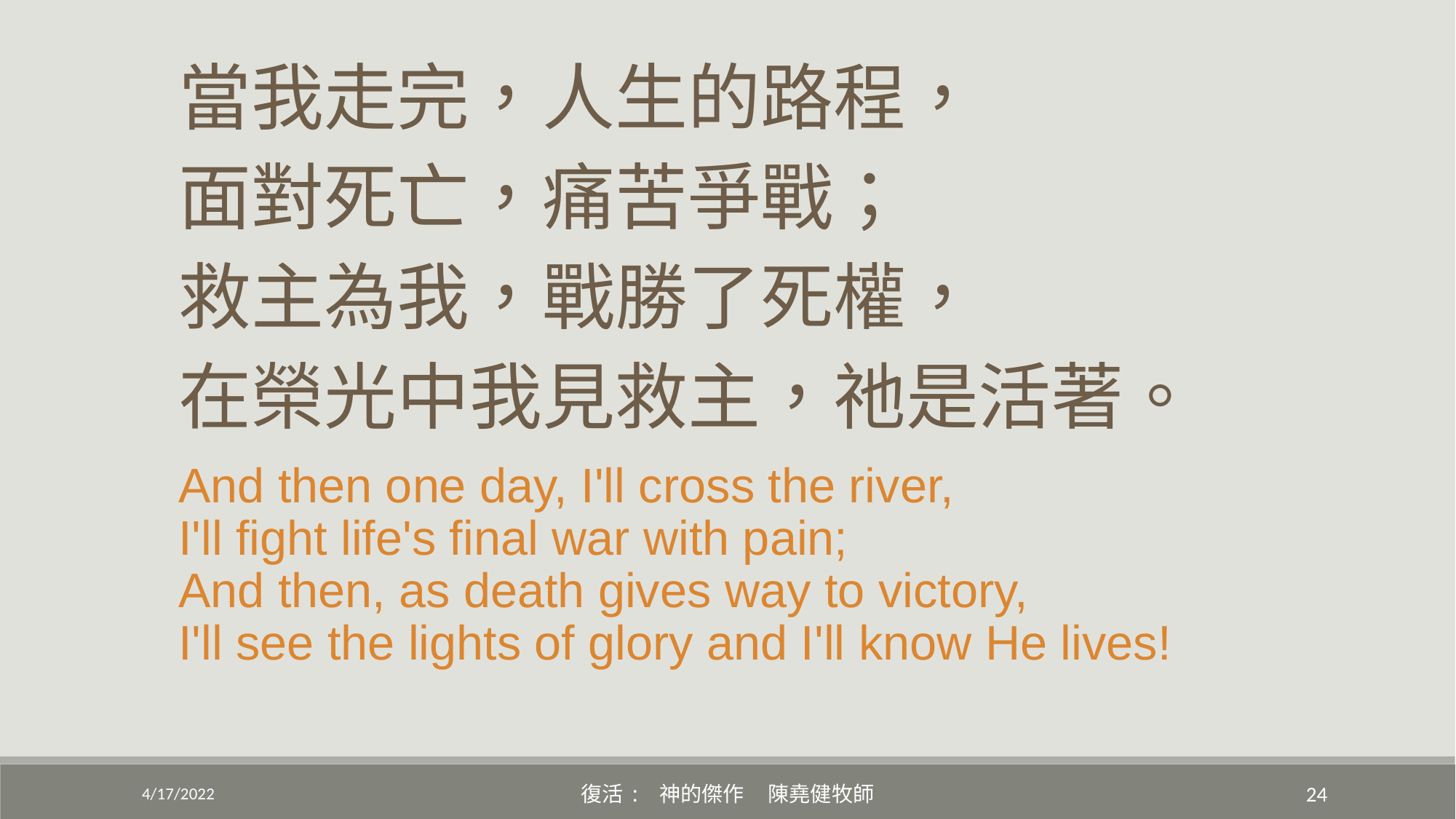

當我走完，人生的路程，
面對死亡，痛苦爭戰；
救主為我，戰勝了死權，
在榮光中我見救主，祂是活著。
And then one day, I'll cross the river,
I'll fight life's final war with pain;
And then, as death gives way to victory,
I'll see the lights of glory and I'll know He lives!

4/17/2022
復活: 神的傑作     陳堯健牧師
24